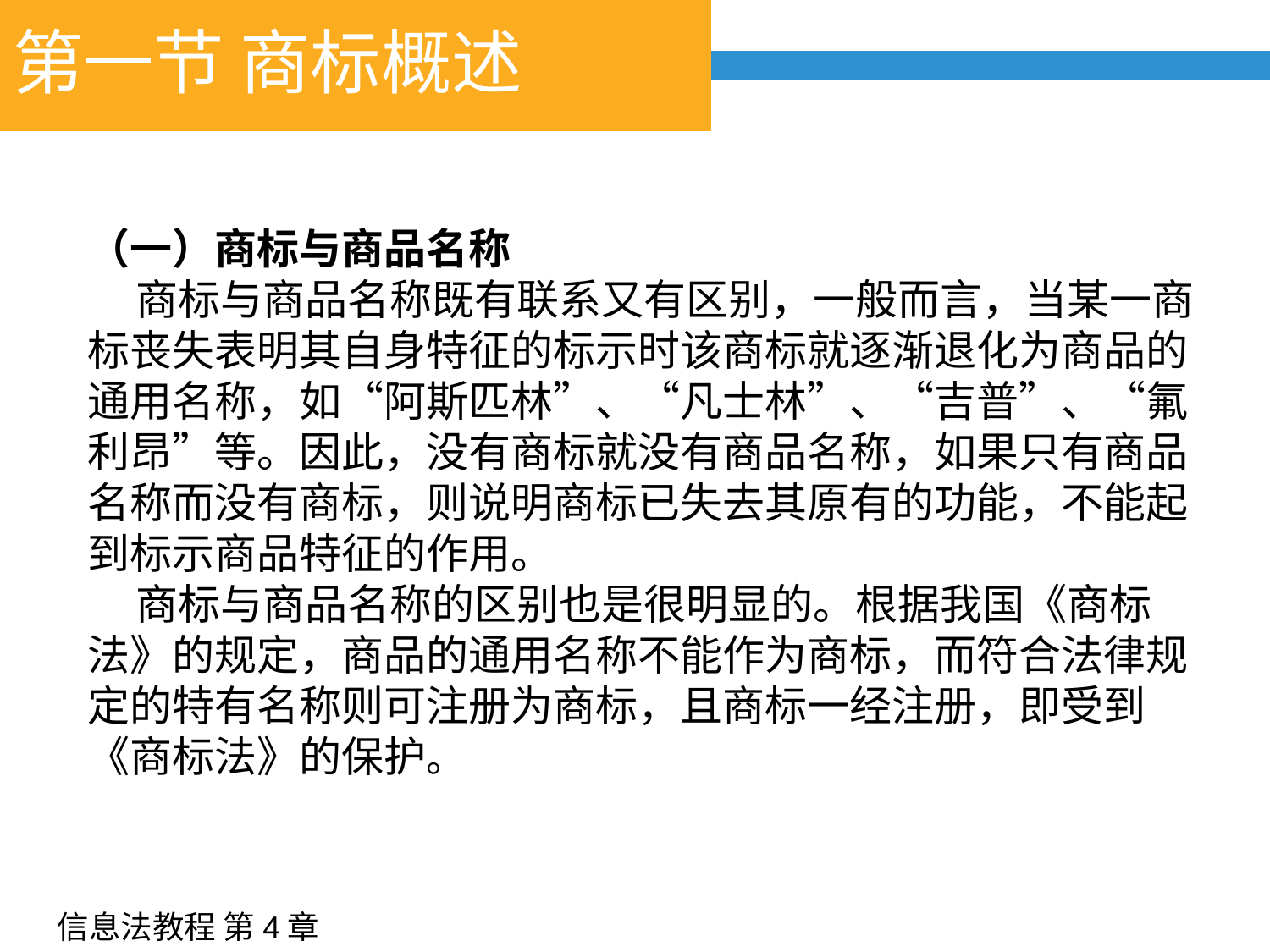

# 第一节 商标概述
（一）商标与商品名称
    商标与商品名称既有联系又有区别，一般而言，当某一商标丧失表明其自身特征的标示时该商标就逐渐退化为商品的通用名称，如“阿斯匹林”、“凡士林”、“吉普”、“氟利昂”等。因此，没有商标就没有商品名称，如果只有商品名称而没有商标，则说明商标已失去其原有的功能，不能起到标示商品特征的作用。
    商标与商品名称的区别也是很明显的。根据我国《商标法》的规定，商品的通用名称不能作为商标，而符合法律规定的特有名称则可注册为商标，且商标一经注册，即受到《商标法》的保护。
信息法教程 第4章